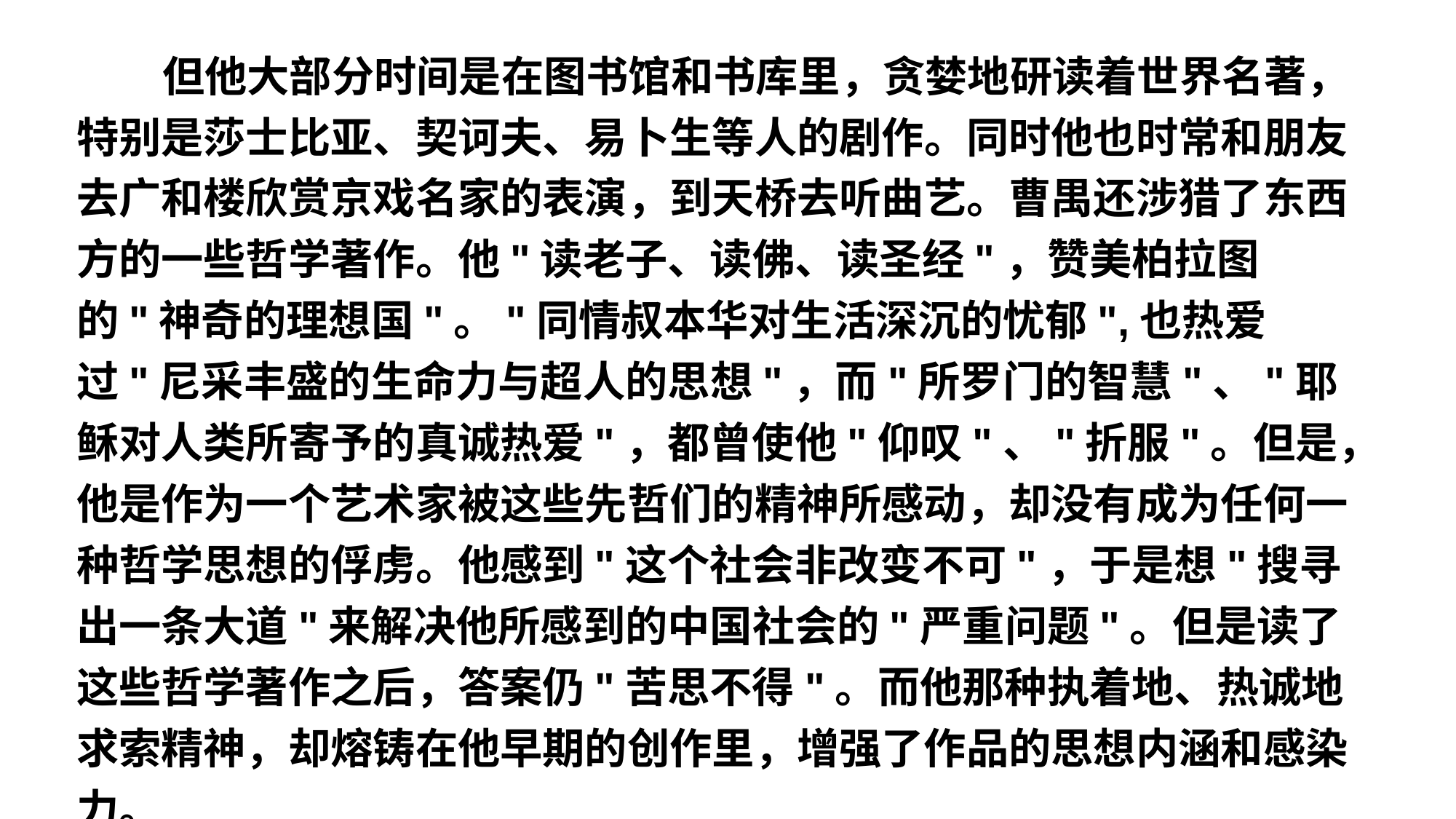

但他大部分时间是在图书馆和书库里，贪婪地研读着世界名著，特别是莎士比亚、契诃夫、易卜生等人的剧作。同时他也时常和朋友去广和楼欣赏京戏名家的表演，到天桥去听曲艺。曹禺还涉猎了东西方的一些哲学著作。他"读老子、读佛、读圣经"，赞美柏拉图的"神奇的理想国"。"同情叔本华对生活深沉的忧郁",也热爱过"尼采丰盛的生命力与超人的思想"，而"所罗门的智慧"、"耶稣对人类所寄予的真诚热爱"，都曾使他"仰叹"、"折服"。但是，他是作为一个艺术家被这些先哲们的精神所感动，却没有成为任何一种哲学思想的俘虏。他感到"这个社会非改变不可"，于是想"搜寻出一条大道"来解决他所感到的中国社会的"严重问题"。但是读了这些哲学著作之后，答案仍"苦思不得"。而他那种执着地、热诚地求索精神，却熔铸在他早期的创作里，增强了作品的思想内涵和感染力。